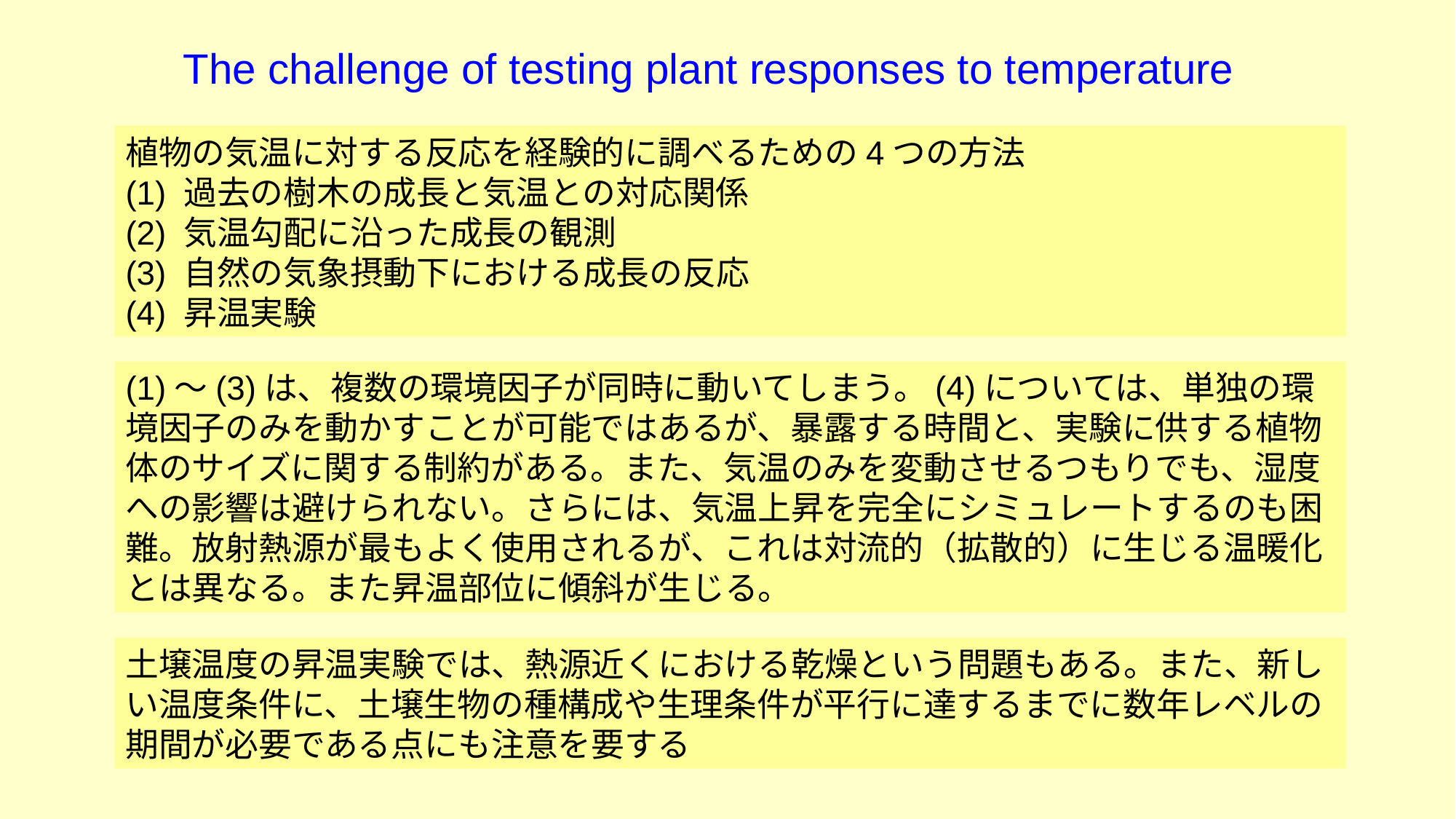

The challenge of testing plant responses to temperature
植物の気温に対する反応を経験的に調べるための4つの方法
(1) 過去の樹木の成長と気温との対応関係
(2) 気温勾配に沿った成長の観測
(3) 自然の気象摂動下における成長の反応
(4) 昇温実験
(1)～(3)は、複数の環境因子が同時に動いてしまう。(4)については、単独の環境因子のみを動かすことが可能ではあるが、暴露する時間と、実験に供する植物体のサイズに関する制約がある。また、気温のみを変動させるつもりでも、湿度への影響は避けられない。さらには、気温上昇を完全にシミュレートするのも困難。放射熱源が最もよく使用されるが、これは対流的（拡散的）に生じる温暖化とは異なる。また昇温部位に傾斜が生じる。
土壌温度の昇温実験では、熱源近くにおける乾燥という問題もある。また、新しい温度条件に、土壌生物の種構成や生理条件が平行に達するまでに数年レベルの期間が必要である点にも注意を要する